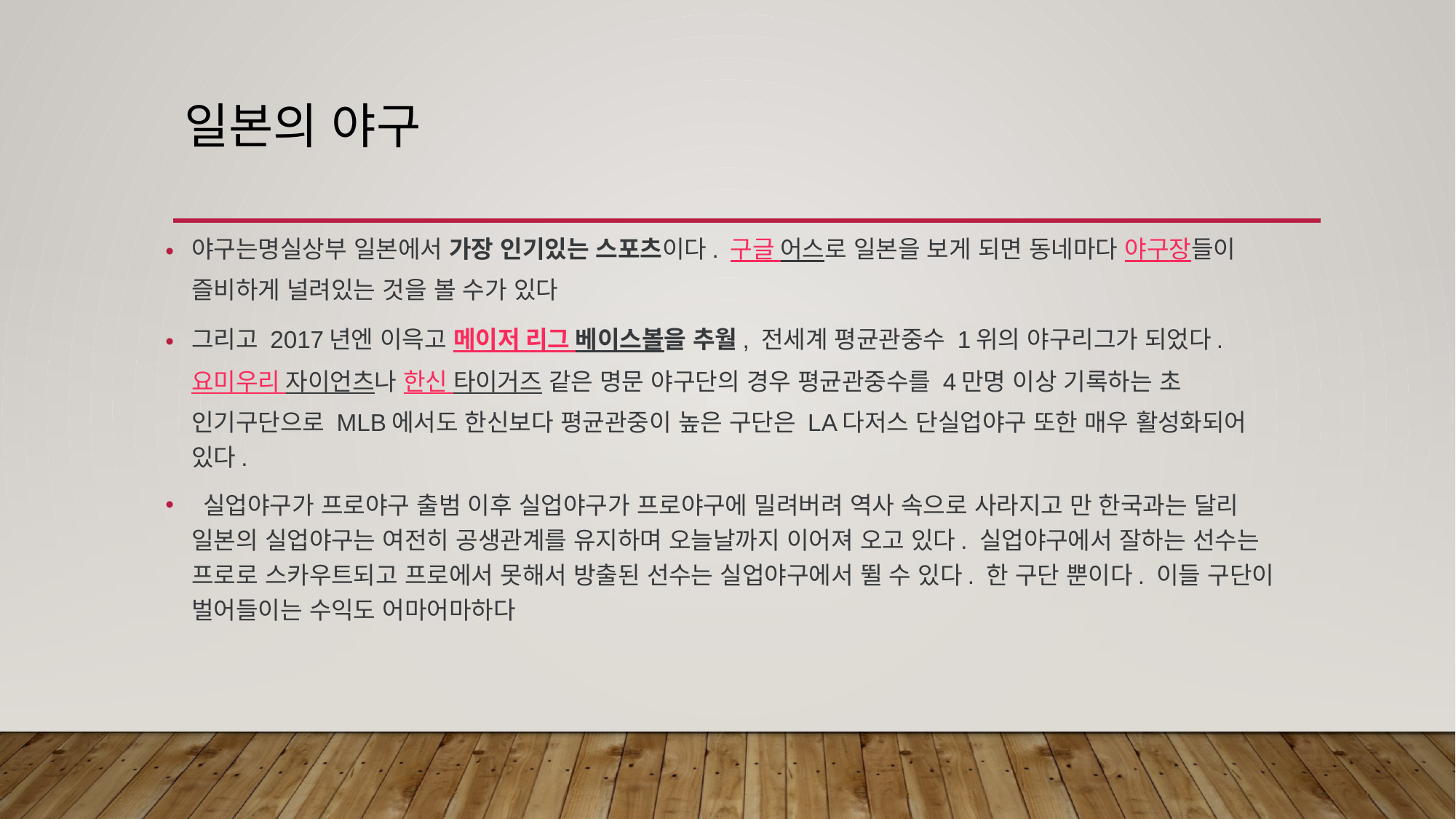

# 일본의 야구
야구는명실상부 일본에서 가장 인기있는 스포츠이다. 구글 어스로 일본을 보게 되면 동네마다 야구장들이 즐비하게 널려있는 것을 볼 수가 있다
그리고 2017년엔 이윽고 메이저 리그 베이스볼을 추월, 전세계 평균관중수 1위의 야구리그가 되었다. 요미우리 자이언츠나 한신 타이거즈 같은 명문 야구단의 경우 평균관중수를 4만명 이상 기록하는 초 인기구단으로 MLB에서도 한신보다 평균관중이 높은 구단은 LA다저스 단실업야구 또한 매우 활성화되어 있다.
 실업야구가 프로야구 출범 이후 실업야구가 프로야구에 밀려버려 역사 속으로 사라지고 만 한국과는 달리 일본의 실업야구는 여전히 공생관계를 유지하며 오늘날까지 이어져 오고 있다. 실업야구에서 잘하는 선수는 프로로 스카우트되고 프로에서 못해서 방출된 선수는 실업야구에서 뛸 수 있다. 한 구단 뿐이다. 이들 구단이 벌어들이는 수익도 어마어마하다